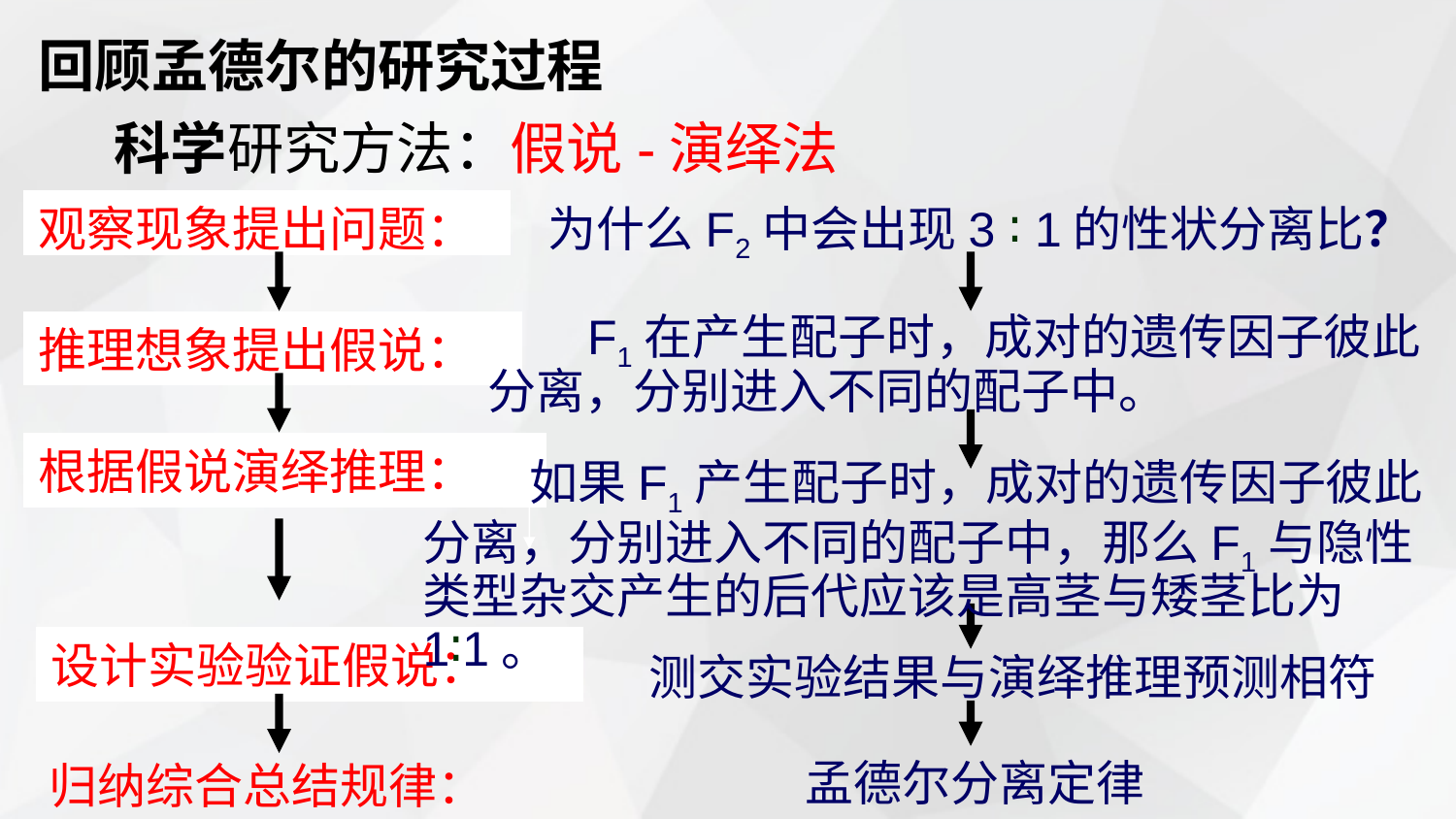

回顾孟德尔的研究过程

   科学研究方法：假说-演绎法

观察现象提出问题：
为什么F2中会出现3 ∶ 1的性状分离比？

  F1在产生配子时，成对的遗传因子彼此分离，分别进入不同的配子中。
推理想象提出假说：

根据假说演绎推理：
  如果F1产生配子时，成对的遗传因子彼此分离，分别进入不同的配子中，那么F1与隐性类型杂交产生的后代应该是高茎与矮茎比为1∶1。

设计实验验证假说：

测交实验结果与演绎推理预测相符

孟德尔分离定律
归纳综合总结规律：